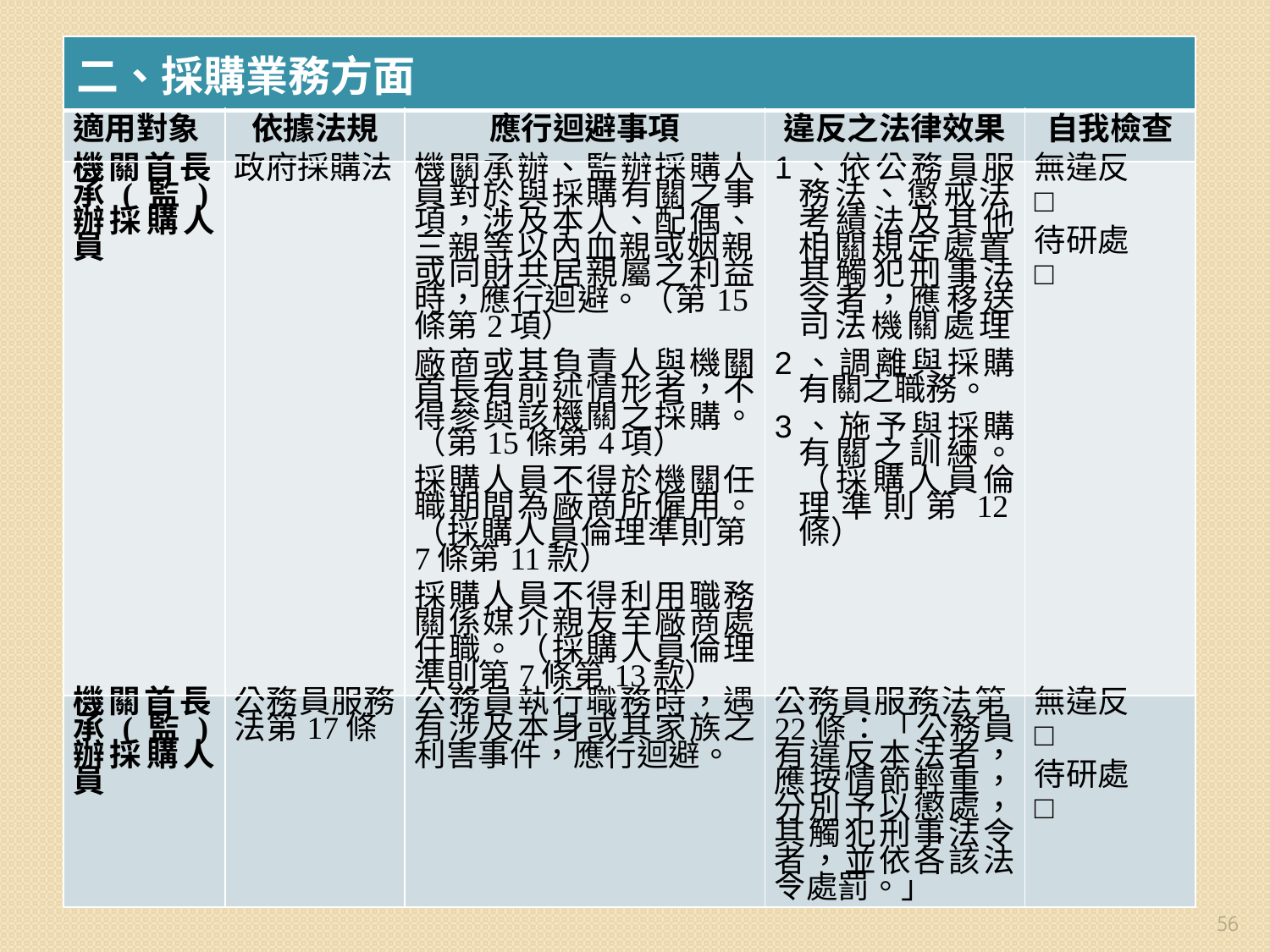

| 二、採購業務方面 |  |  |  |  |
| --- | --- | --- | --- | --- |
| 適用對象 | 依據法規 | 應行迴避事項 | 違反之法律效果 | 自我檢查 |
| 機關首長、承(監)辦採購人員 | 政府採購法 | 機關承辦、監辦採購人員對於與採購有關之事項，涉及本人、配偶、三親等以內血親或姻親，或同財共居親屬之利益時，應行迴避。（第15條第2項） 廠商或其負責人與機關首長有前述情形者，不得參與該機關之採購。（第15條第4項） 採購人員不得於機關任職期間為廠商所僱用。（採購人員倫理準則第7條第11款） 採購人員不得利用職務關係媒介親友至廠商處任職。（採購人員倫理準則第7條第13款） | 1、依公務員服務法、懲戒法、考績法及其他相關規定處置。其觸犯刑事法令者，應移送司法機關處理。 2、調離與採購有關之職務。 3、施予與採購有關之訓練。（採購人員倫理準則第12條） | 無違反 □ 待研處 □ |
| 機關首長、承(監)辦採購人員 | 公務員服務法第17條 | 公務員執行職務時，遇有涉及本身或其家族之利害事件，應行迴避。 | 公務員服務法第22條：「公務員有違反本法者，應按情節輕重，分別予以懲處，其觸犯刑事法令者，並依各該法令處罰。」 | 無違反 □ 待研處 □ |
56